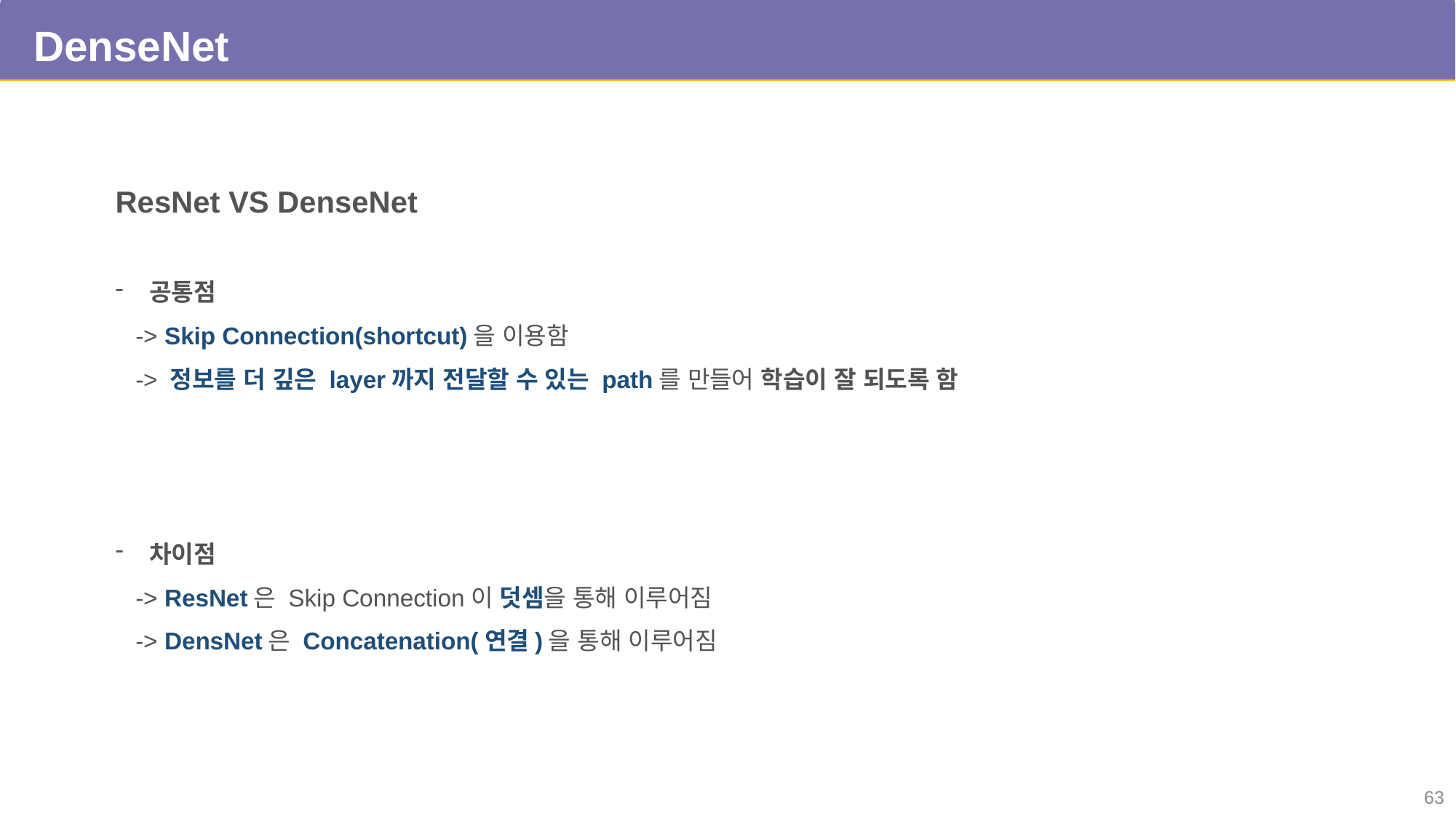

DenseNet

ResNet VS DenseNet

공통점
   -> Skip Connection(shortcut)을 이용함
   -> 정보를 더 깊은 layer까지 전달할 수 있는 path를 만들어 학습이 잘 되도록 함

차이점
   -> ResNet은 Skip Connection이 덧셈을 통해 이루어짐
   -> DensNet은 Concatenation(연결)을 통해 이루어짐

63